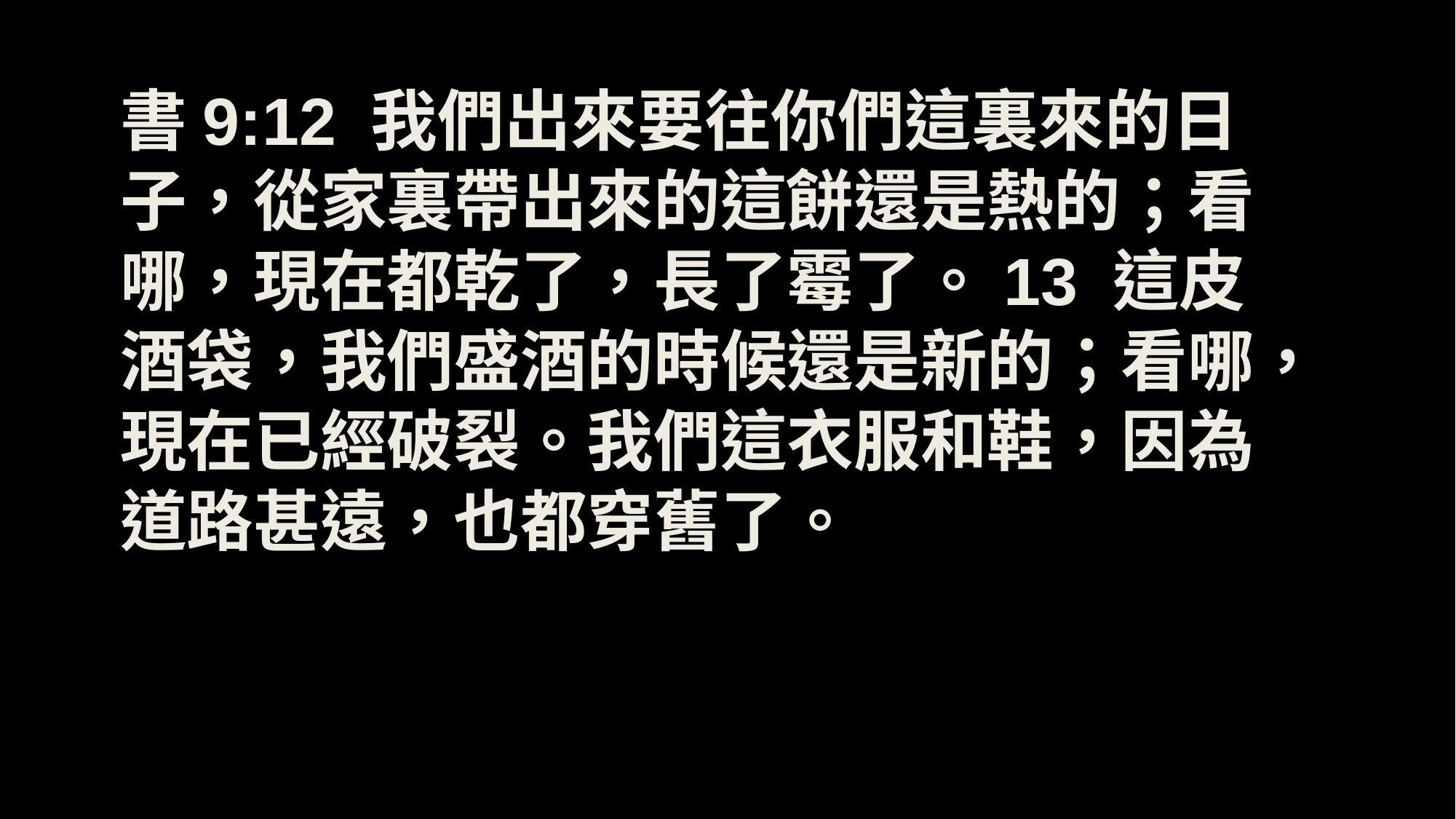

書9:12 我們出來要往你們這裏來的日子，從家裏帶出來的這餅還是熱的；看哪，現在都乾了，長了霉了。13 這皮酒袋，我們盛酒的時候還是新的；看哪，現在已經破裂。我們這衣服和鞋，因為道路甚遠，也都穿舊了。